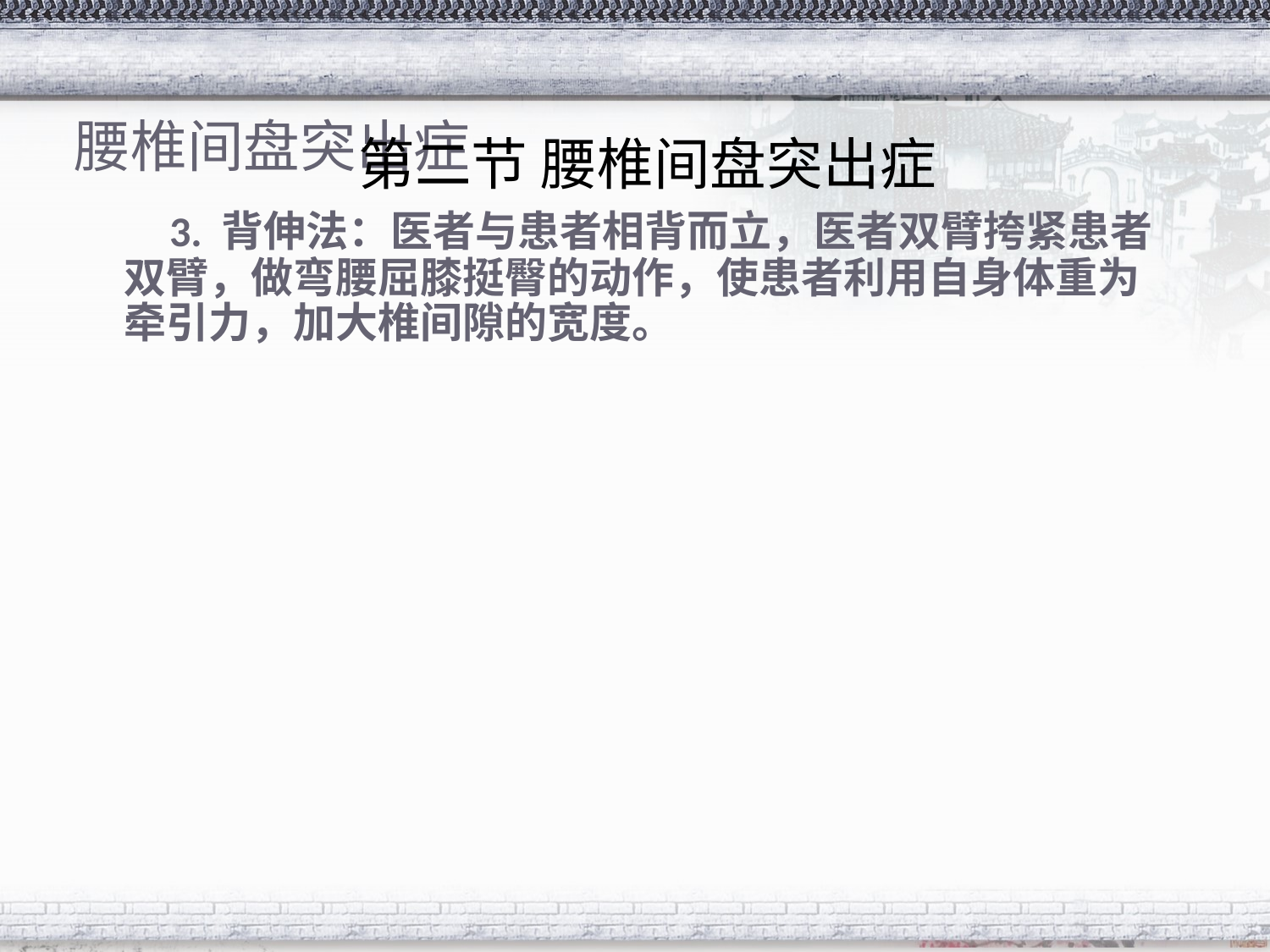

# 腰椎间盘突出症
第二节 腰椎间盘突出症
          3. 背伸法：医者与患者相背而立，医者双臂挎紧患者双臂，做弯腰屈膝挺臀的动作，使患者利用自身体重为牵引力，加大椎间隙的宽度。